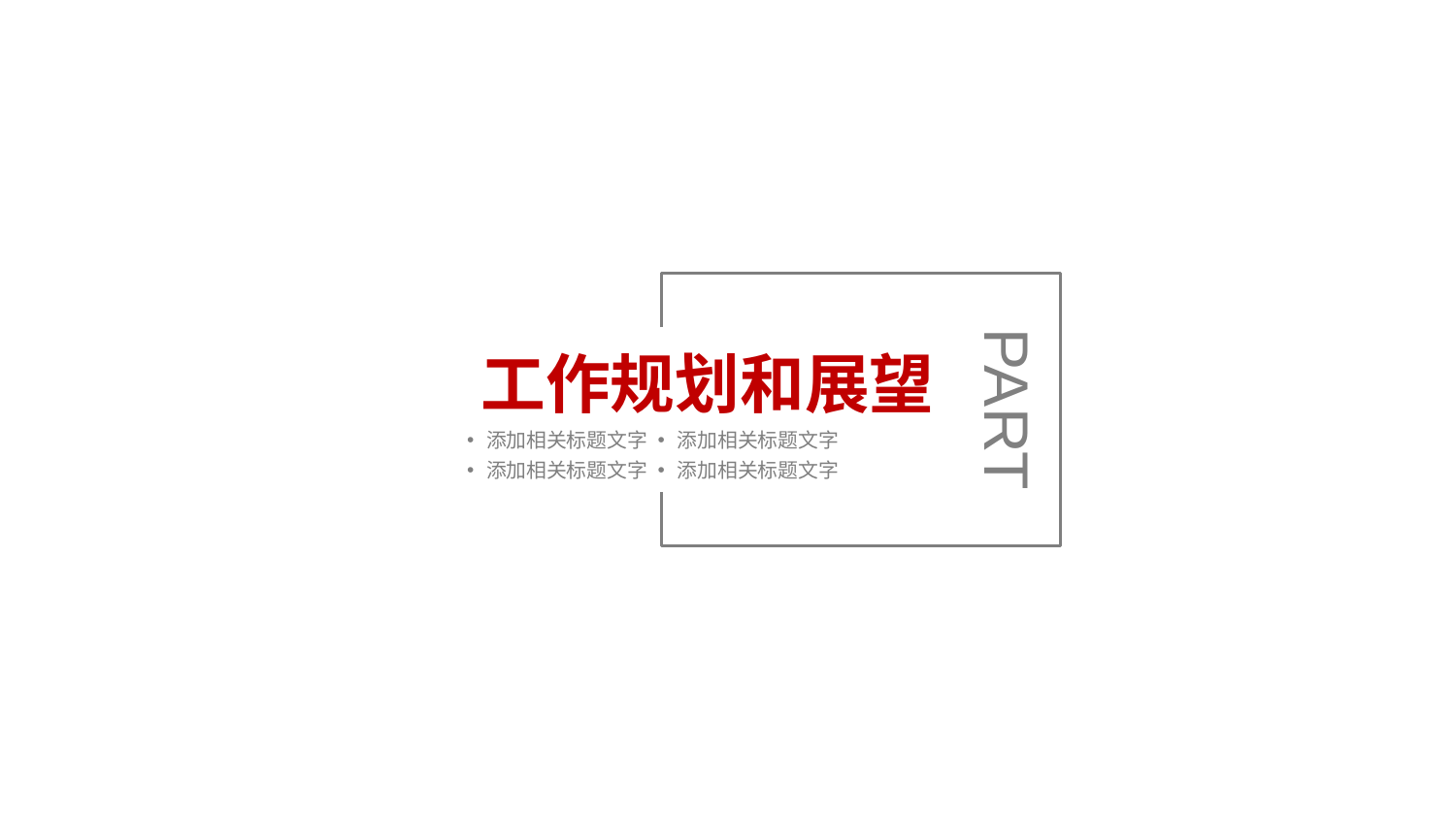

PART
工作规划和展望

添加相关标题文字
添加相关标题文字
添加相关标题文字
添加相关标题文字